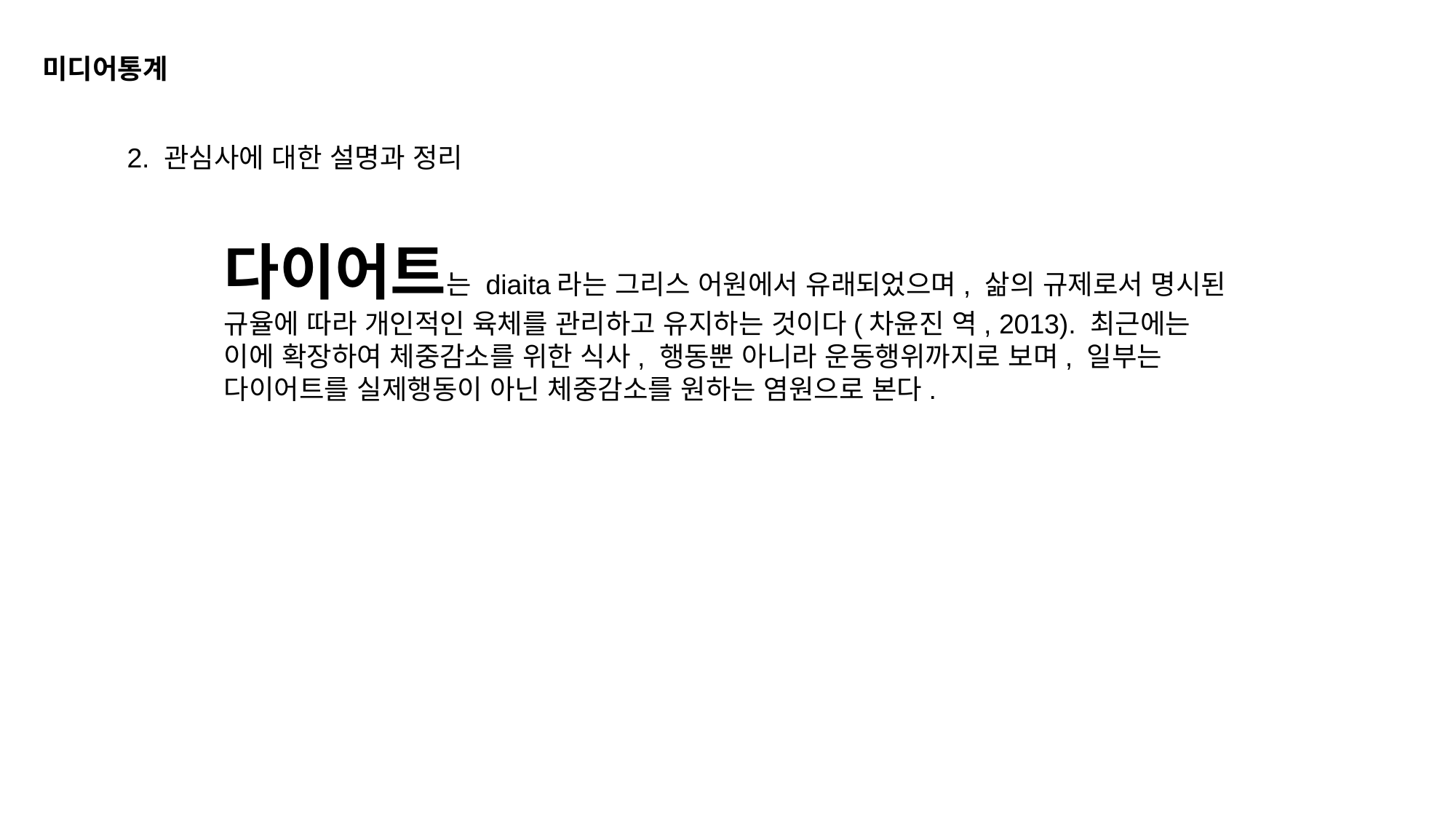

미디어통계
2. 관심사에 대한 설명과 정리
다이어트는 diaita라는 그리스 어원에서 유래되었으며, 삶의 규제로서 명시된 규율에 따라 개인적인 육체를 관리하고 유지하는 것이다(차윤진 역, 2013). 최근에는 이에 확장하여 체중감소를 위한 식사, 행동뿐 아니라 운동행위까지로 보며, 일부는 다이어트를 실제행동이 아닌 체중감소를 원하는 염원으로 본다.